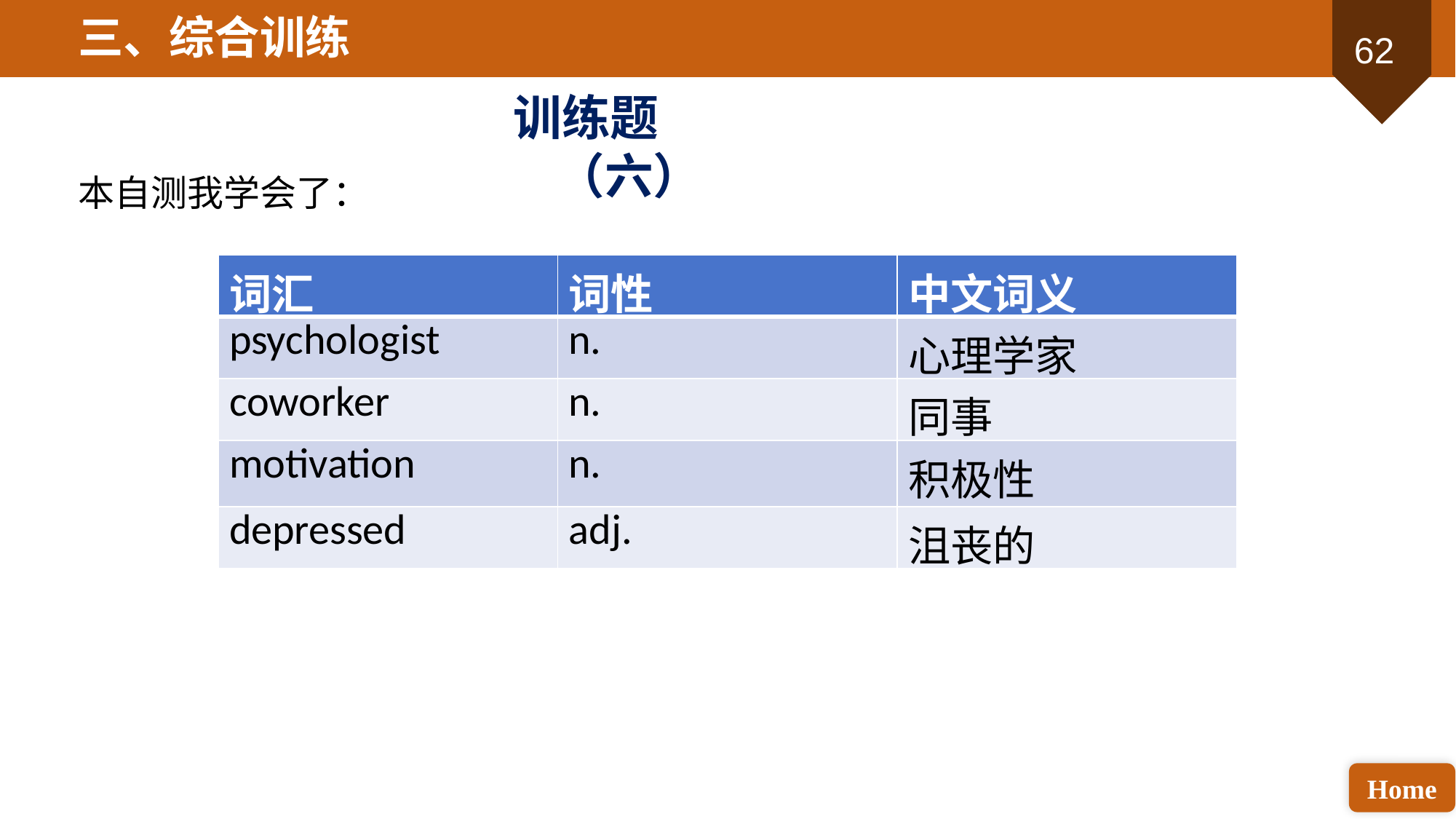

三、综合训练
训练题（六）
本自测我学会了：

| 词汇 | 词性 | 中文词义 |
| --- | --- | --- |
| psychologist | n. | 心理学家 |
| coworker | n. | 同事 |
| motivation | n. | 积极性 |
| depressed | adj. | 沮丧的 |